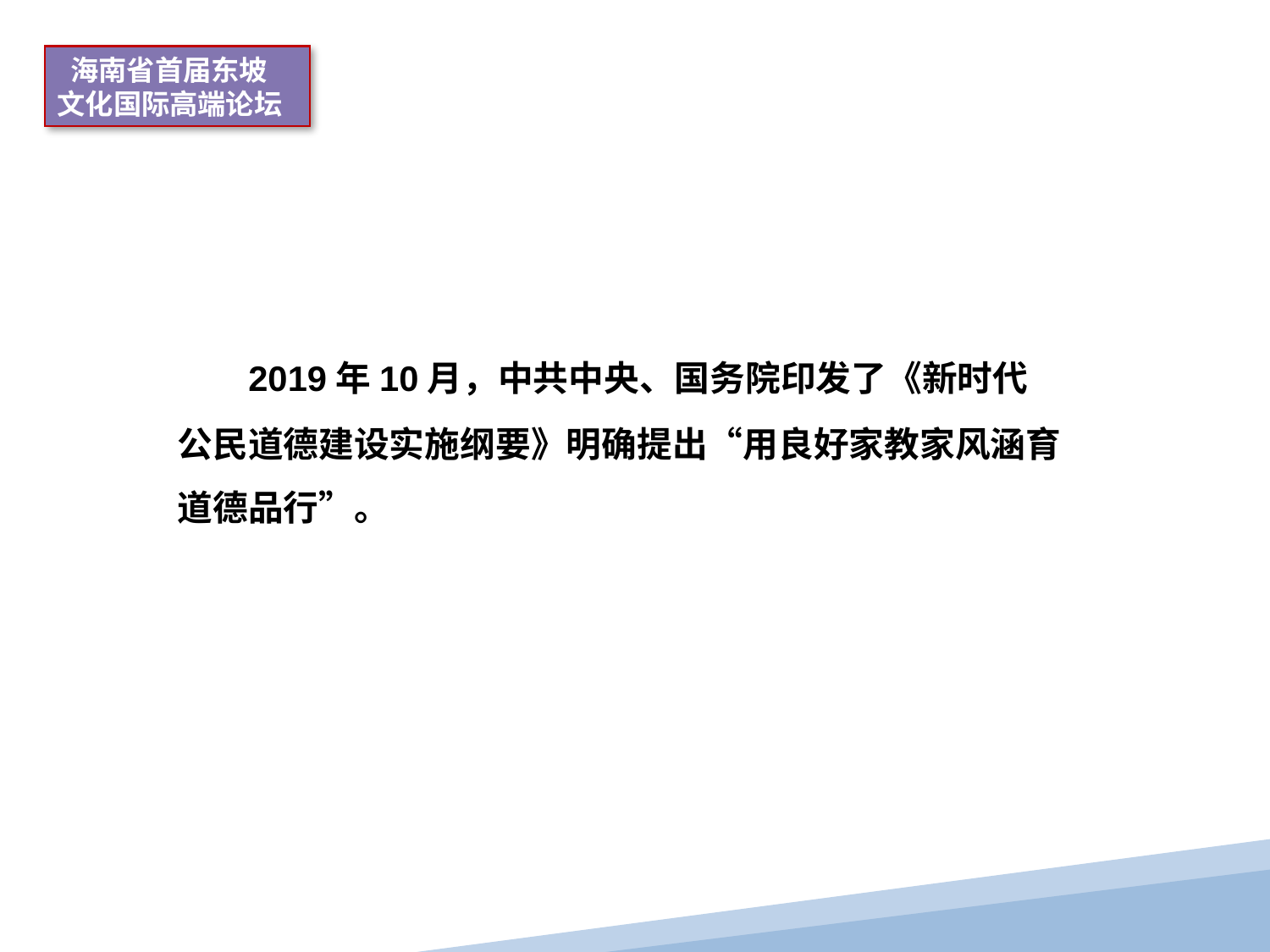

海南省首届东坡
文化国际高端论坛
      2019年10月，中共中央、国务院印发了《新时代公民道德建设实施纲要》明确提出“用良好家教家风涵育道德品行”。